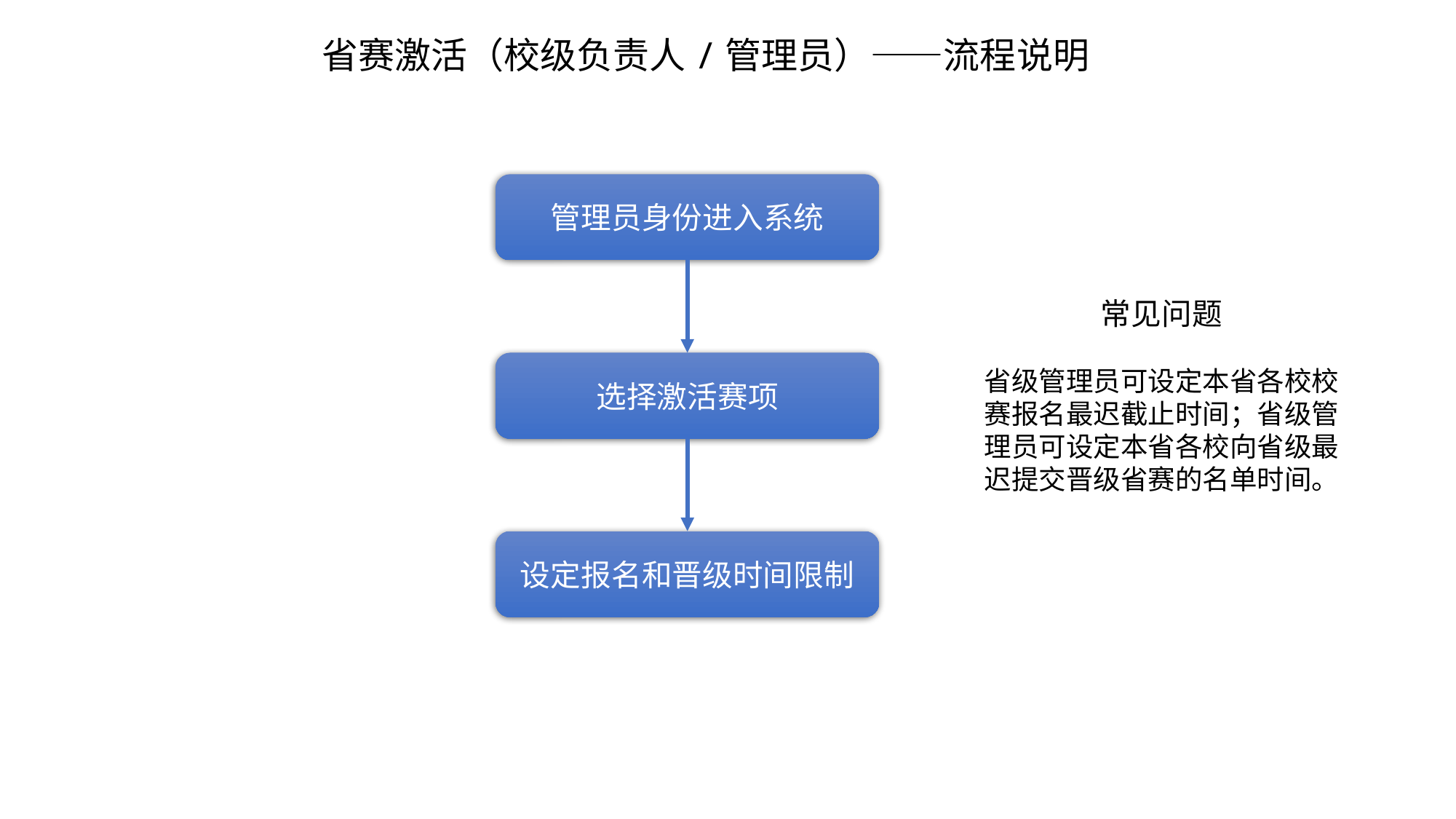

省赛激活（校级负责人/管理员）——流程说明
管理员身份进入系统
常见问题

省级管理员可设定本省各校校赛报名最迟截止时间；省级管理员可设定本省各校向省级最迟提交晋级省赛的名单时间。
选择激活赛项
设定报名和晋级时间限制